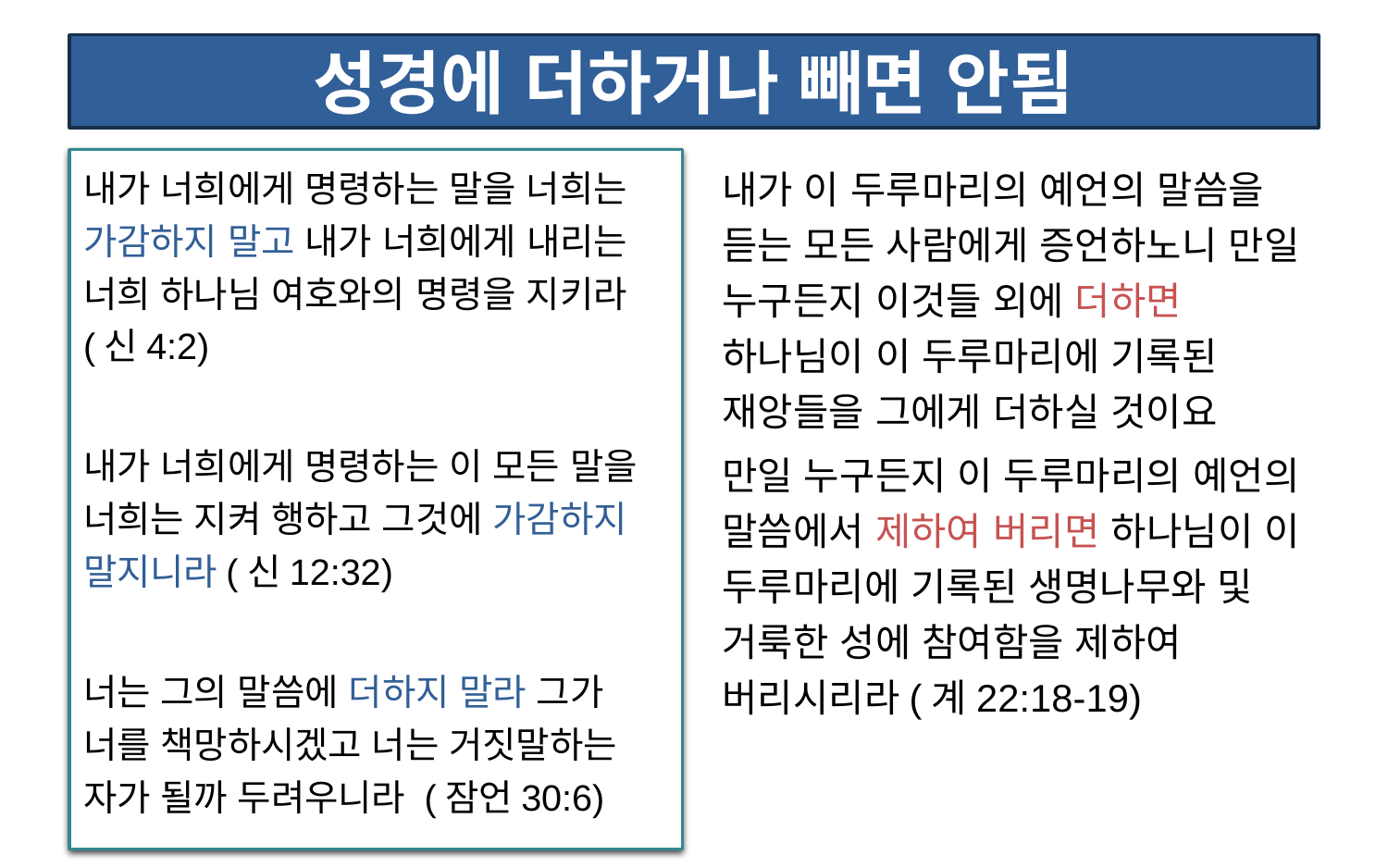

# 성경에 더하거나 빼면 안됨
내가 너희에게 명령하는 말을 너희는 가감하지 말고 내가 너희에게 내리는 너희 하나님 여호와의 명령을 지키라 (신4:2)

내가 너희에게 명령하는 이 모든 말을 너희는 지켜 행하고 그것에 가감하지 말지니라(신12:32)

너는 그의 말씀에 더하지 말라 그가 너를 책망하시겠고 너는 거짓말하는 자가 될까 두려우니라 (잠언30:6)
내가 이 두루마리의 예언의 말씀을 듣는 모든 사람에게 증언하노니 만일 누구든지 이것들 외에 더하면 하나님이 이 두루마리에 기록된 재앙들을 그에게 더하실 것이요
만일 누구든지 이 두루마리의 예언의 말씀에서 제하여 버리면 하나님이 이 두루마리에 기록된 생명나무와 및 거룩한 성에 참여함을 제하여 버리시리라(계22:18-19)